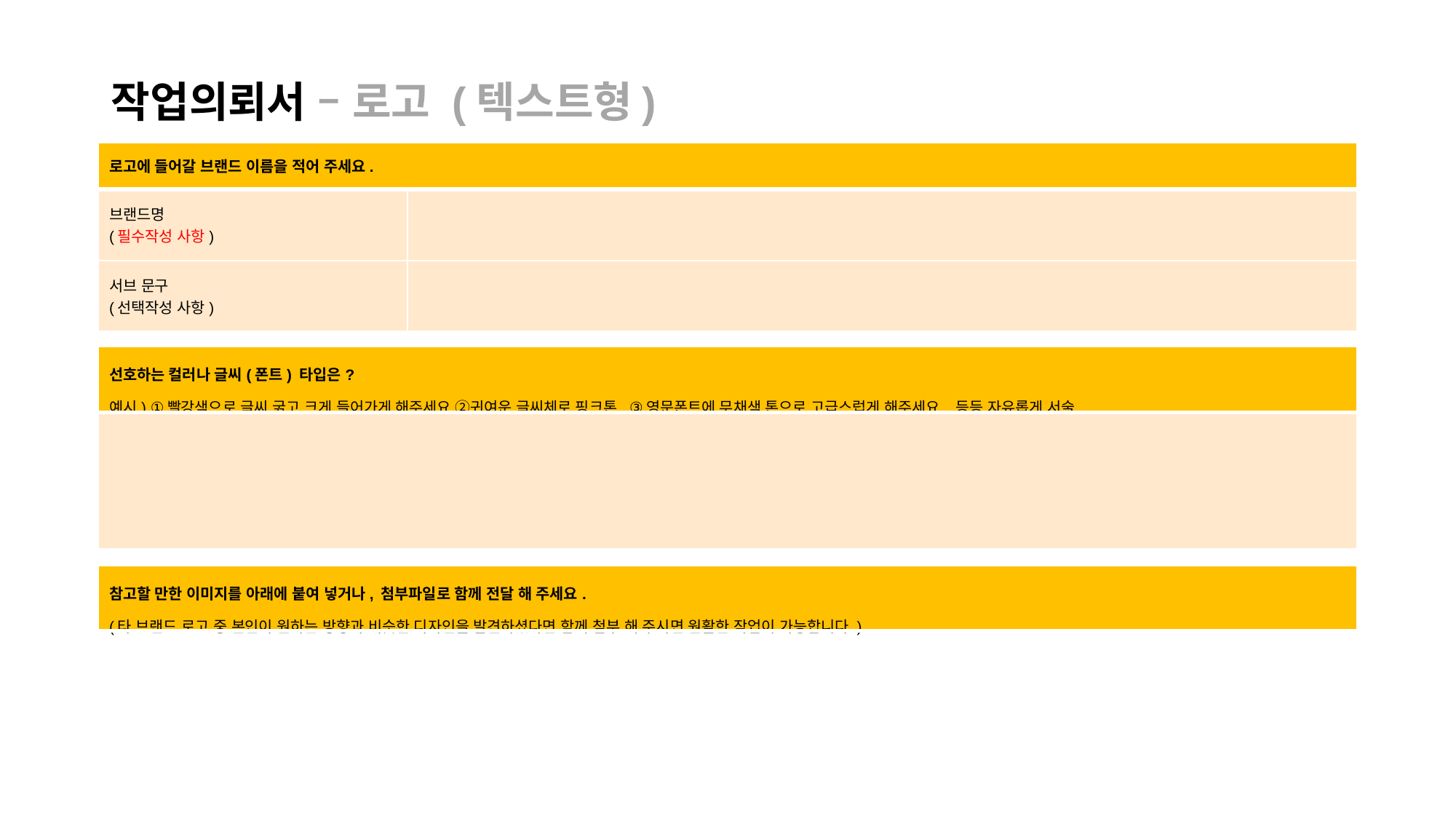

작업의뢰서 – 로고 (텍스트형)
| 로고에 들어갈 브랜드 이름을 적어 주세요. |  |
| --- | --- |
| 브랜드명 (필수작성 사항) |  |
| 서브 문구 (선택작성 사항) |  |
| 선호하는 컬러나 글씨(폰트) 타입은? 예시) ①빨강색으로 글씨 굵고 크게 들어가게 해주세요 ②귀여운 글씨체로 핑크톤, ③영문폰트에 무채색 톤으로 고급스럽게 해주세요. 등등 자유롭게 서술. |
| --- |
|  |
| 참고할 만한 이미지를 아래에 붙여 넣거나, 첨부파일로 함께 전달 해 주세요. (타 브랜드 로고 중 본인이 원하는 방향과 비슷한 디자인을 발견하셨다면 함께 첨부 해 주시면 원활한 작업이 가능합니다.) |
| --- |